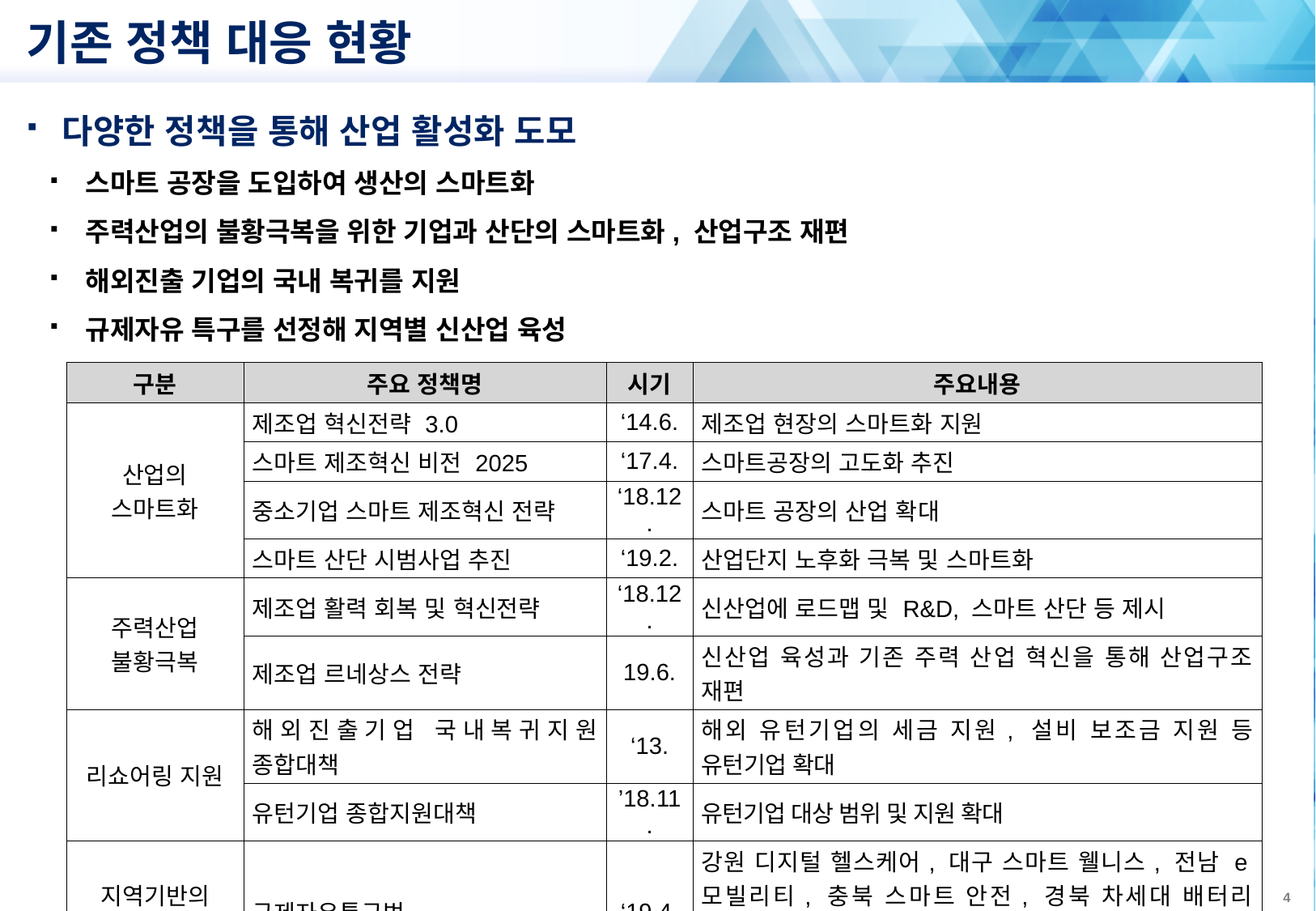

# 기존 정책 대응 현황
다양한 정책을 통해 산업 활성화 도모
스마트 공장을 도입하여 생산의 스마트화
주력산업의 불황극복을 위한 기업과 산단의 스마트화, 산업구조 재편
해외진출 기업의 국내 복귀를 지원
규제자유 특구를 선정해 지역별 신산업 육성
| 구분 | 주요 정책명 | 시기 | 주요내용 |
| --- | --- | --- | --- |
| 산업의 스마트화 | 제조업 혁신전략 3.0 | ‘14.6. | 제조업 현장의 스마트화 지원 |
|  | 스마트 제조혁신 비전 2025 | ‘17.4. | 스마트공장의 고도화 추진 |
|  | 중소기업 스마트 제조혁신 전략 | ‘18.12. | 스마트 공장의 산업 확대 |
|  | 스마트 산단 시범사업 추진 | ‘19.2. | 산업단지 노후화 극복 및 스마트화 |
| 주력산업 불황극복 | 제조업 활력 회복 및 혁신전략 | ‘18.12. | 신산업에 로드맵 및 R&D, 스마트 산단 등 제시 |
|  | 제조업 르네상스 전략 | 19.6. | 신산업 육성과 기존 주력 산업 혁신을 통해 산업구조 재편 |
| 리쇼어링 지원 | 해외진출기업 국내복귀지원 종합대책 | ‘13. | 해외 유턴기업의 세금 지원, 설비 보조금 지원 등 유턴기업 확대 |
|  | 유턴기업 종합지원대책 | ’18.11. | 유턴기업 대상 범위 및 지원 확대 |
| 지역기반의 규제 혁신 | 규제자유특구법 | ‘19.4. | 강원 디지털 헬스케어, 대구 스마트 웰니스, 전남 e모빌리티, 충북 스마트 안전, 경북 차세대 배터리 리사이클링, 부산 블록체인, 세종 자율주행 규제자유 특구 선정 |